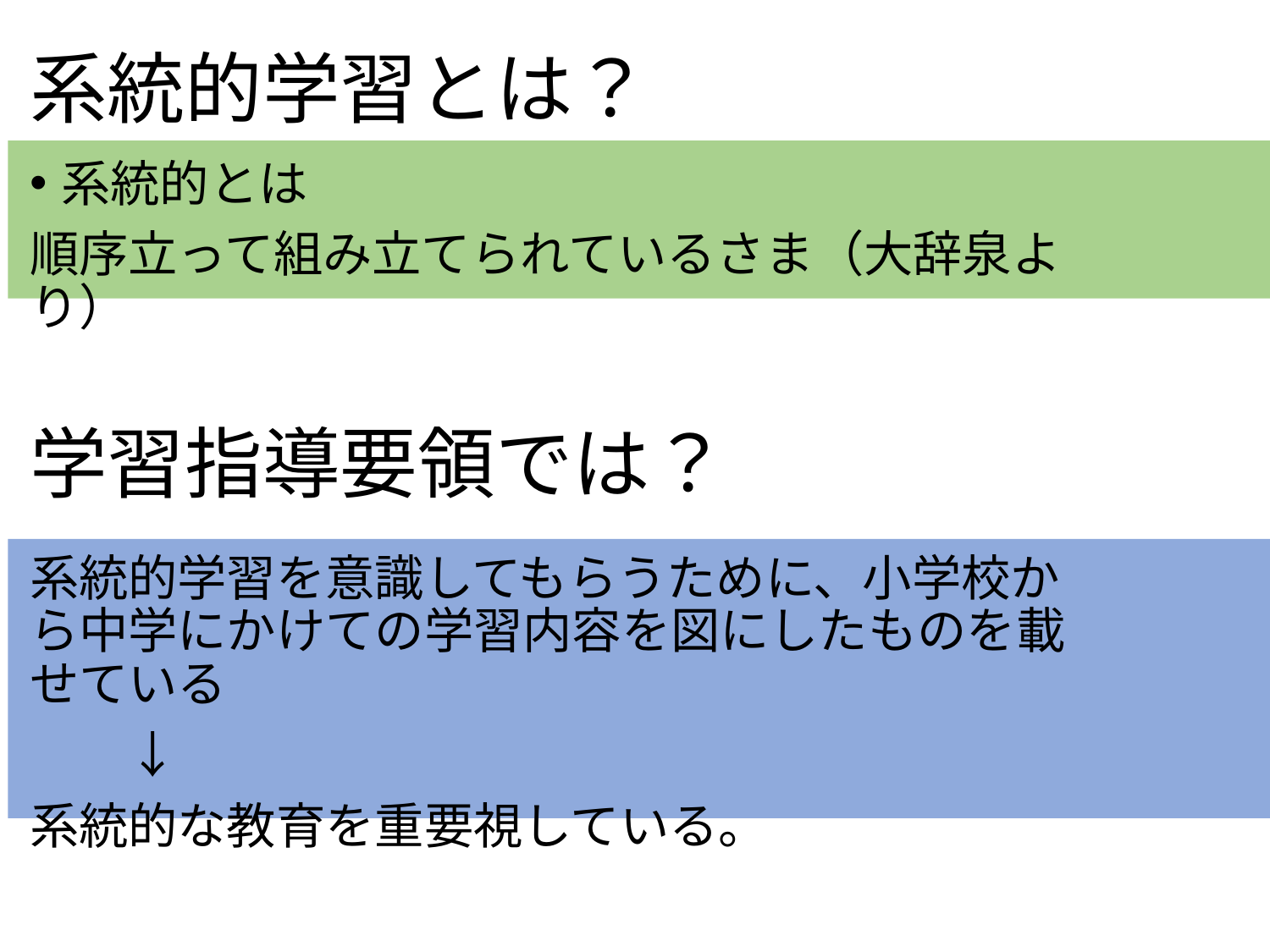

# 系統的学習とは？

系統的とは
順序立って組み立てられているさま（大辞泉より）

学習指導要領では？

系統的学習を意識してもらうために、小学校から中学にかけての学習内容を図にしたものを載せている
　　↓
系統的な教育を重要視している。